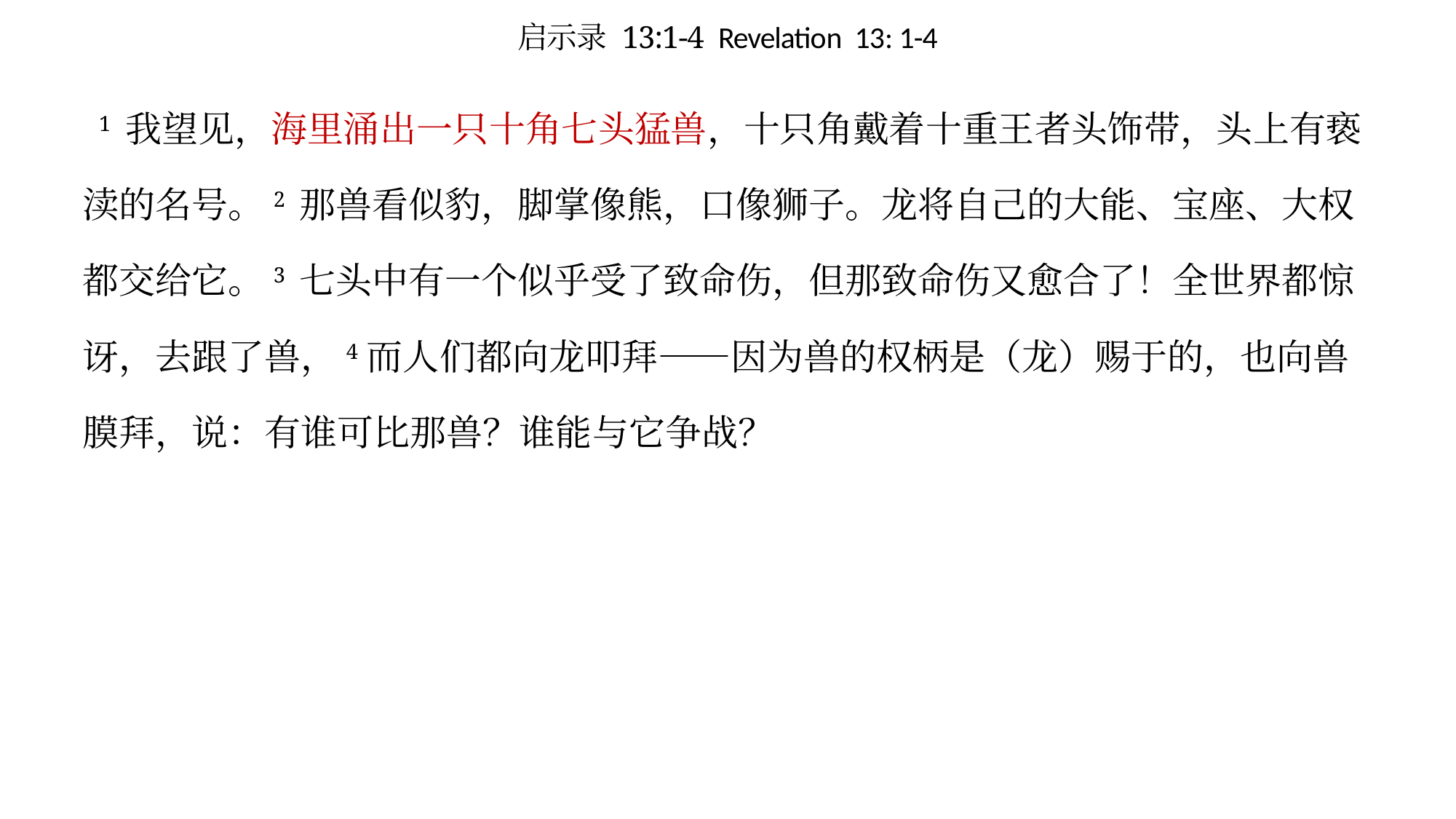

# 启示录 13:1-4  Revelation  13: 1-4
   1 我望见，海里涌出一只十角七头猛兽，十只角戴着十重王者头饰带，头上有亵渎的名号。2 那兽看似豹，脚掌像熊，口像狮子。龙将自己的大能、宝座、大权都交给它。3 七头中有一个似乎受了致命伤，但那致命伤又愈合了！全世界都惊讶，去跟了兽，4而人们都向龙叩拜——因为兽的权柄是（龙）赐于的，也向兽膜拜，说：有谁可比那兽？谁能与它争战？